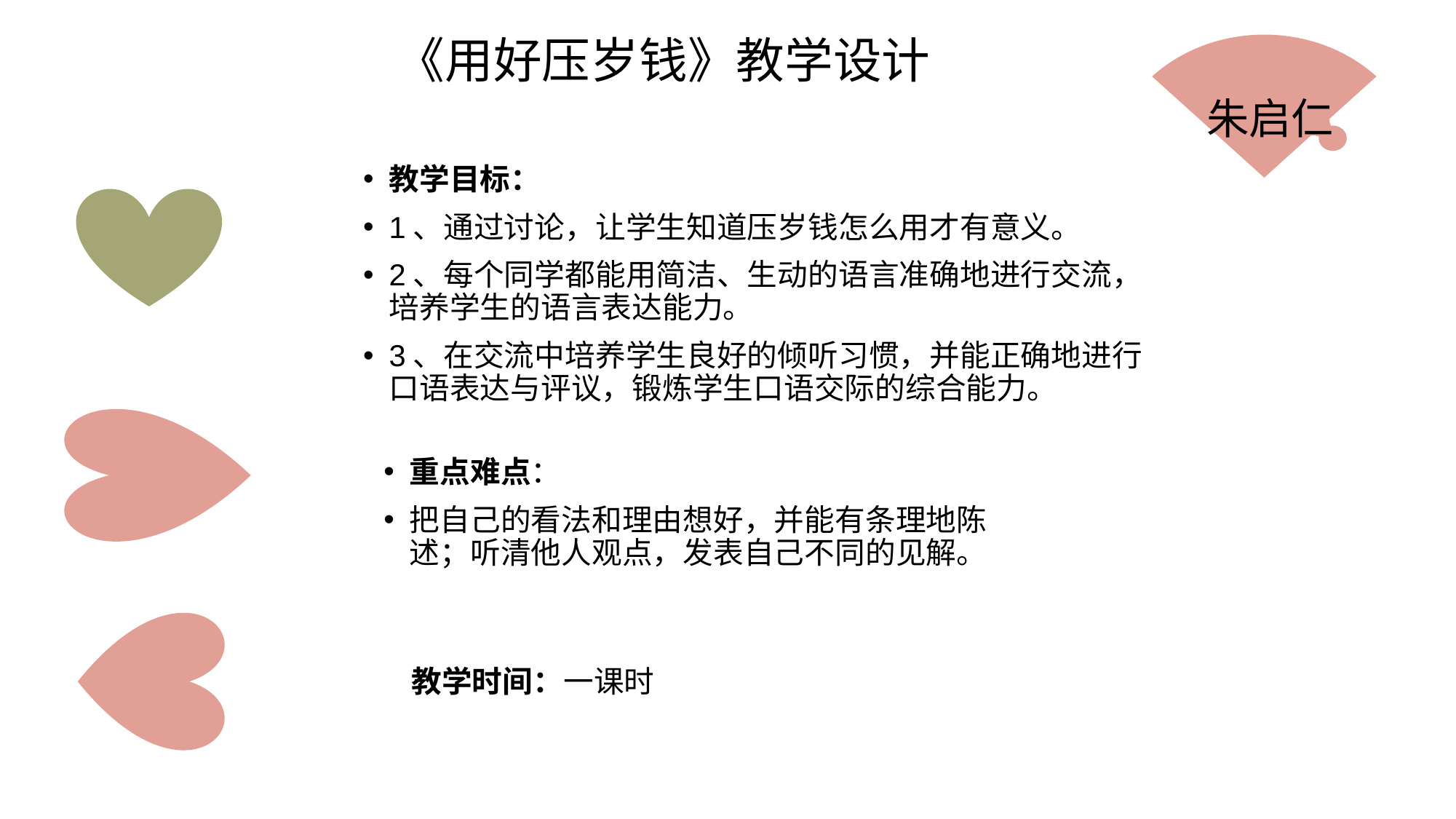

朱启仁
《用好压岁钱》教学设计
教学目标：
1、通过讨论，让学生知道压岁钱怎么用才有意义。
2、每个同学都能用简洁、生动的语言准确地进行交流，培养学生的语言表达能力。
3、在交流中培养学生良好的倾听习惯，并能正确地进行口语表达与评议，锻炼学生口语交际的综合能力。

重点难点：
把自己的看法和理由想好，并能有条理地陈述；听清他人观点，发表自己不同的见解。

教学时间：一课时